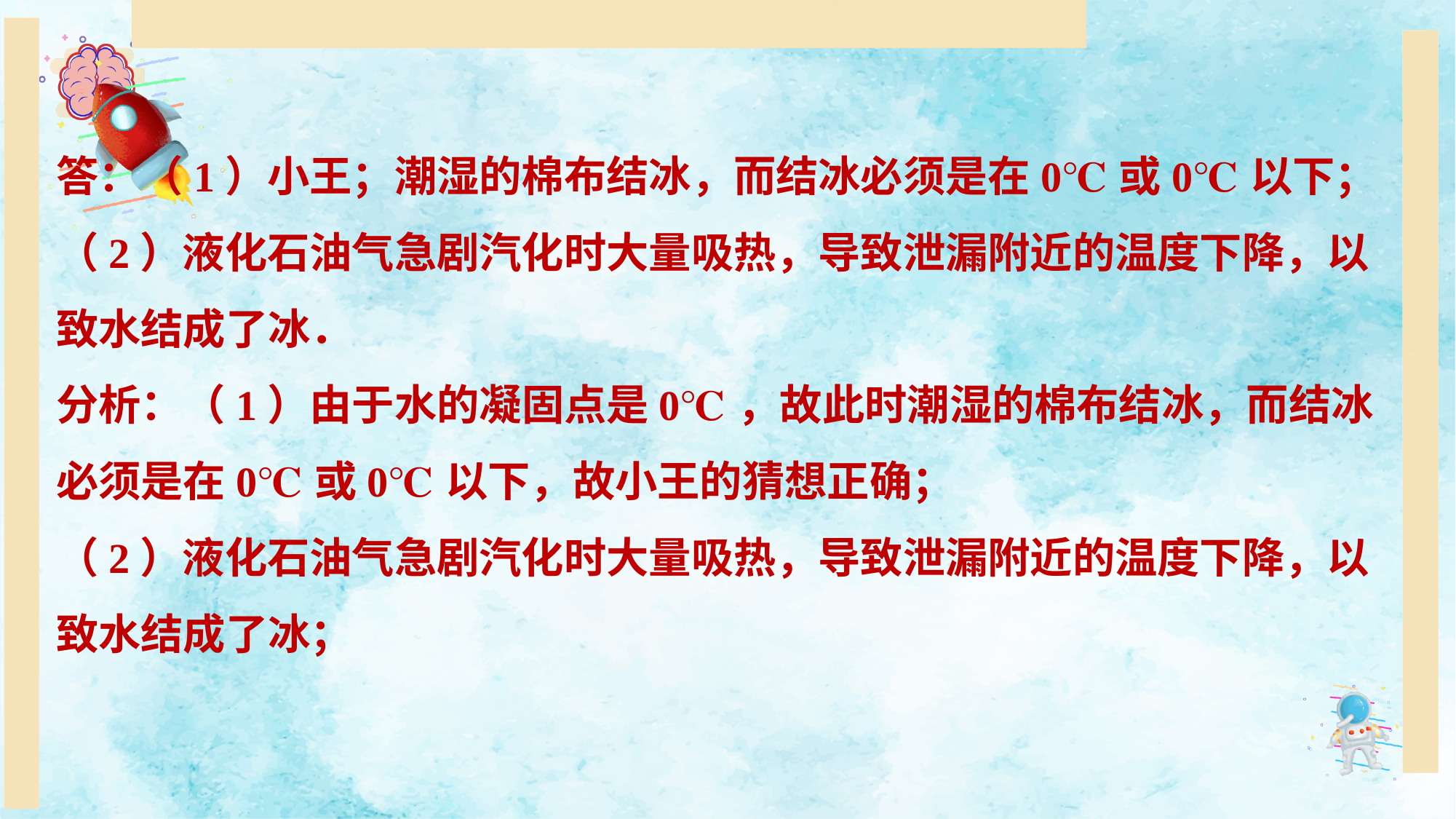

答：（1）小王；潮湿的棉布结冰，而结冰必须是在0℃或0℃以下；
（2）液化石油气急剧汽化时大量吸热，导致泄漏附近的温度下降，以致水结成了冰．
分析：（1）由于水的凝固点是0℃，故此时潮湿的棉布结冰，而结冰必须是在0℃或0℃以下，故小王的猜想正确；
（2）液化石油气急剧汽化时大量吸热，导致泄漏附近的温度下降，以致水结成了冰；